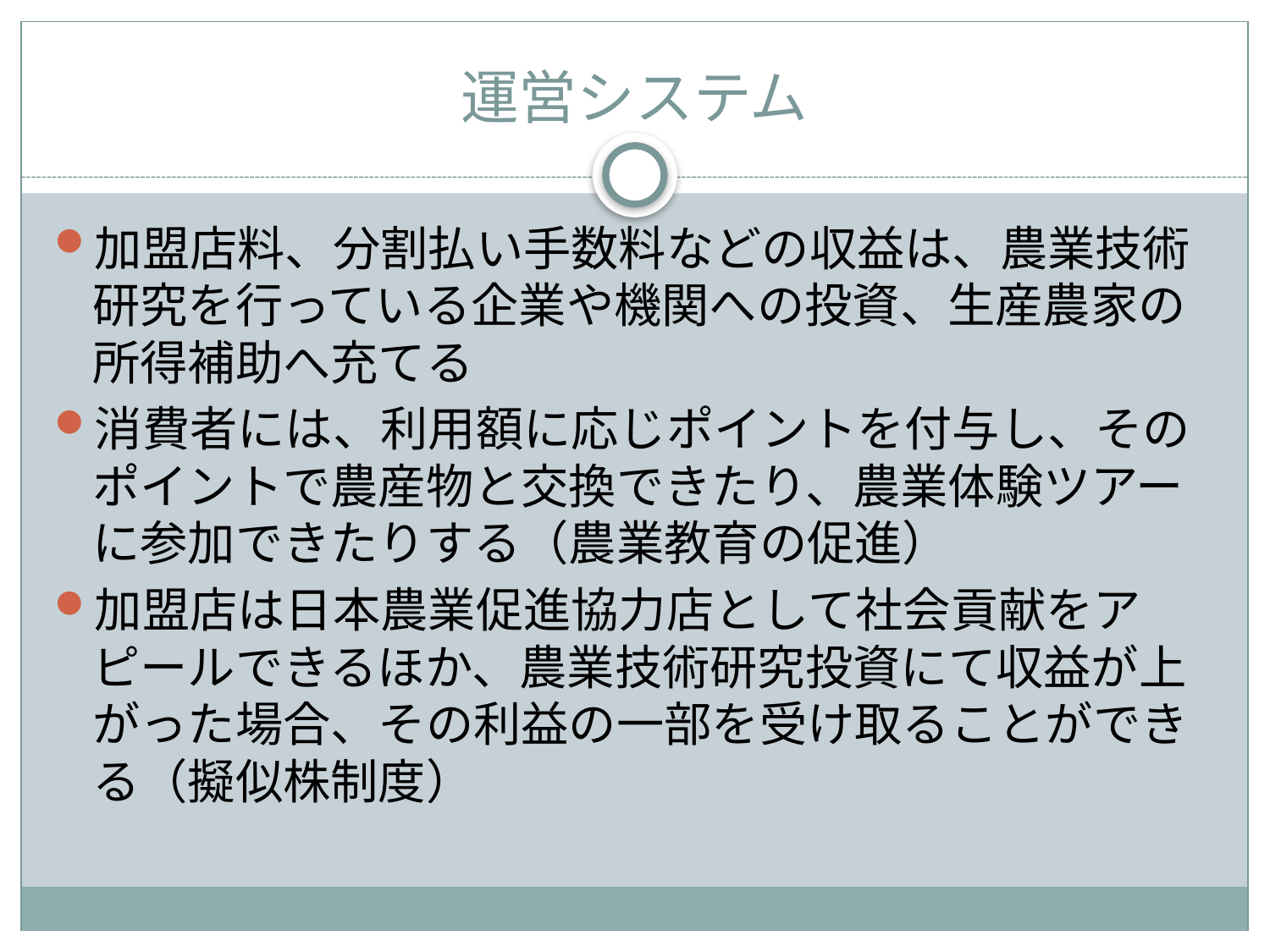

# 運営システム
加盟店料、分割払い手数料などの収益は、農業技術研究を行っている企業や機関への投資、生産農家の所得補助へ充てる
消費者には、利用額に応じポイントを付与し、そのポイントで農産物と交換できたり、農業体験ツアーに参加できたりする（農業教育の促進）
加盟店は日本農業促進協力店として社会貢献をアピールできるほか、農業技術研究投資にて収益が上がった場合、その利益の一部を受け取ることができる（擬似株制度）